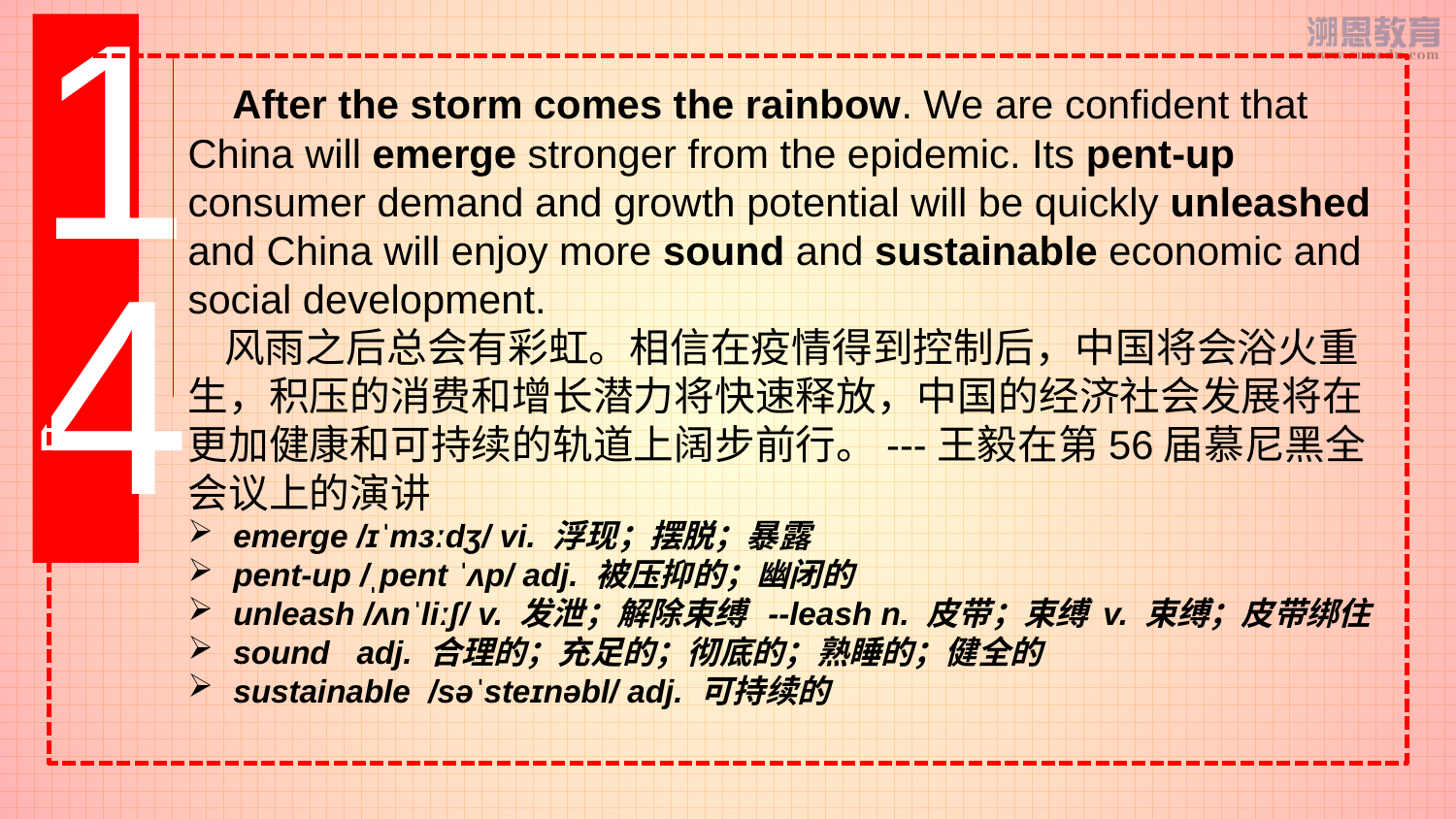

1
4

    After the storm comes the rainbow. We are confident that China will emerge stronger from the epidemic. Its pent-up consumer demand and growth potential will be quickly unleashed and China will enjoy more sound and sustainable economic and social development.
   风雨之后总会有彩虹。相信在疫情得到控制后，中国将会浴火重生，积压的消费和增长潜力将快速释放，中国的经济社会发展将在更加健康和可持续的轨道上阔步前行。---王毅在第56届慕尼黑全会议上的演讲
emerge /ɪˈmɜːdʒ/ vi. 浮现；摆脱；暴露
pent-up /ˌpent ˈʌp/ adj. 被压抑的；幽闭的
unleash /ʌnˈliːʃ/ v. 发泄；解除束缚  --leash n. 皮带；束缚 v. 束缚；皮带绑住
sound   adj. 合理的；充足的；彻底的；熟睡的；健全的
sustainable  /səˈsteɪnəbl/ adj. 可持续的